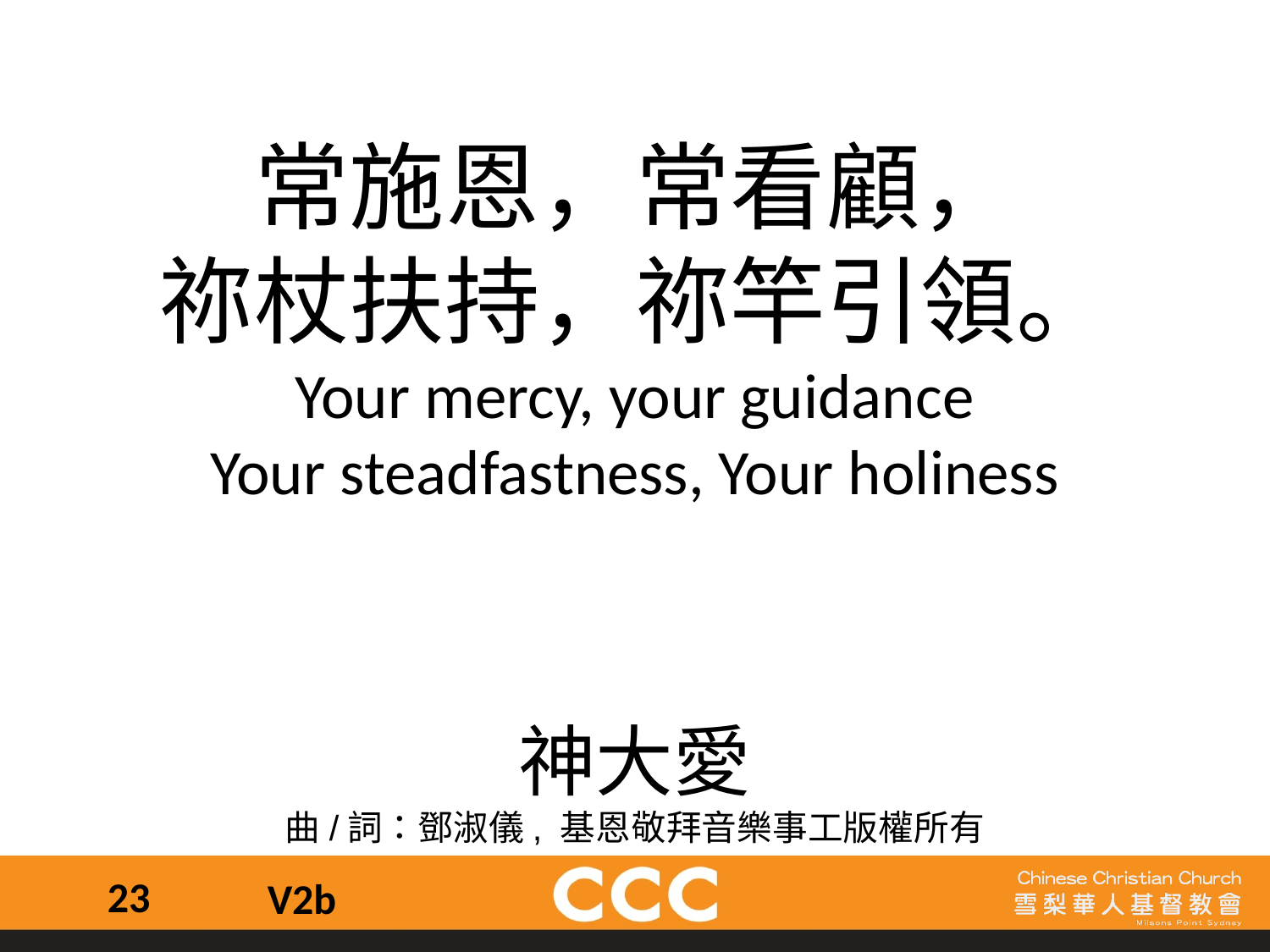

常施恩，常看顧，
祢杖扶持，祢竿引領。
Your mercy, your guidance
Your steadfastness, Your holiness
神大愛
曲/詞：鄧淑儀, 基恩敬拜音樂事工版權所有
23
V2b